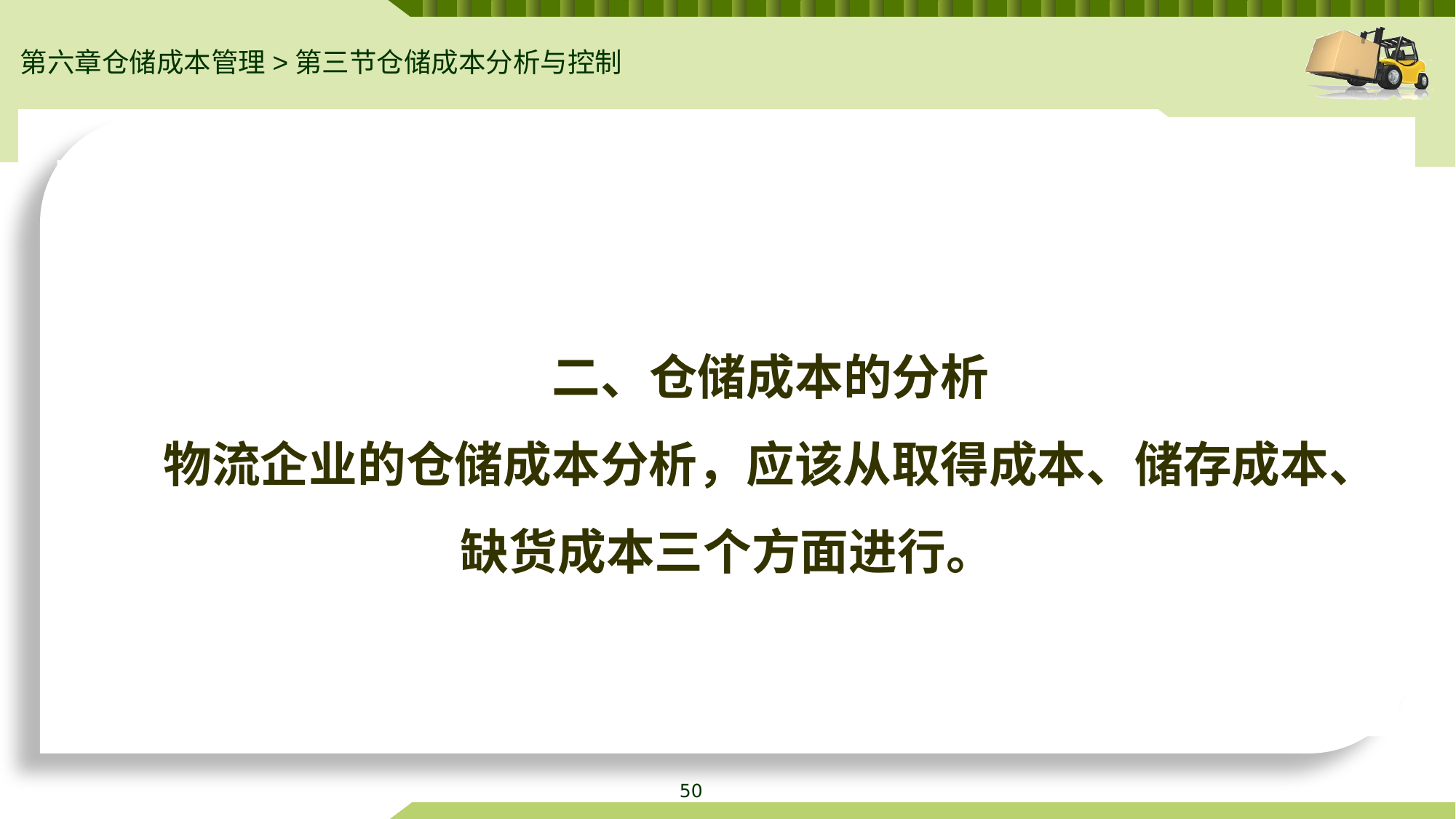

第六章仓储成本管理>第三节仓储成本分析与控制
二、仓储成本的分析
物流企业的仓储成本分析，应该从取得成本、储存成本、缺货成本三个方面进行。